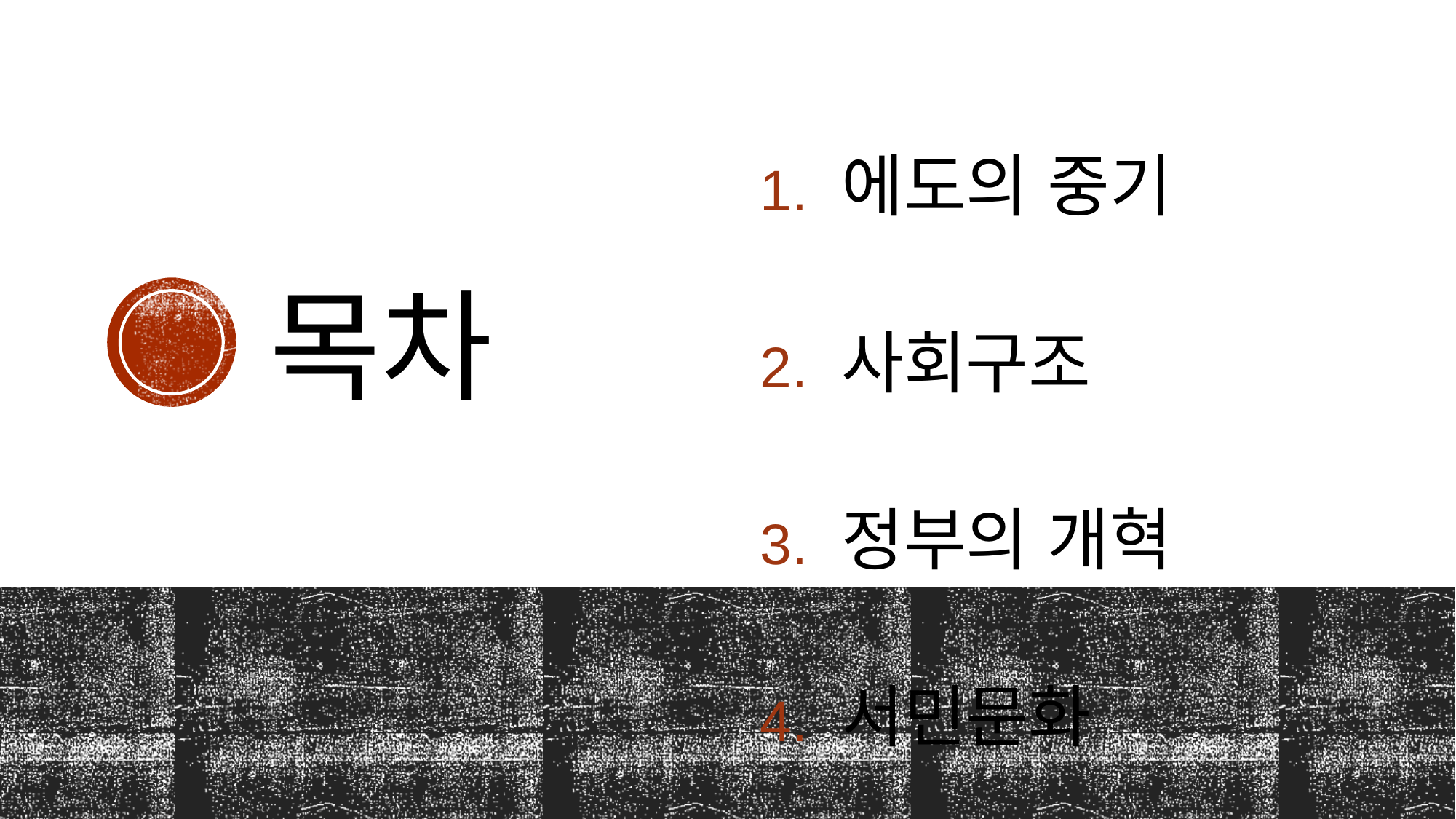

# 목차
 에도의 중기

 사회구조

 정부의 개혁

 서민문화